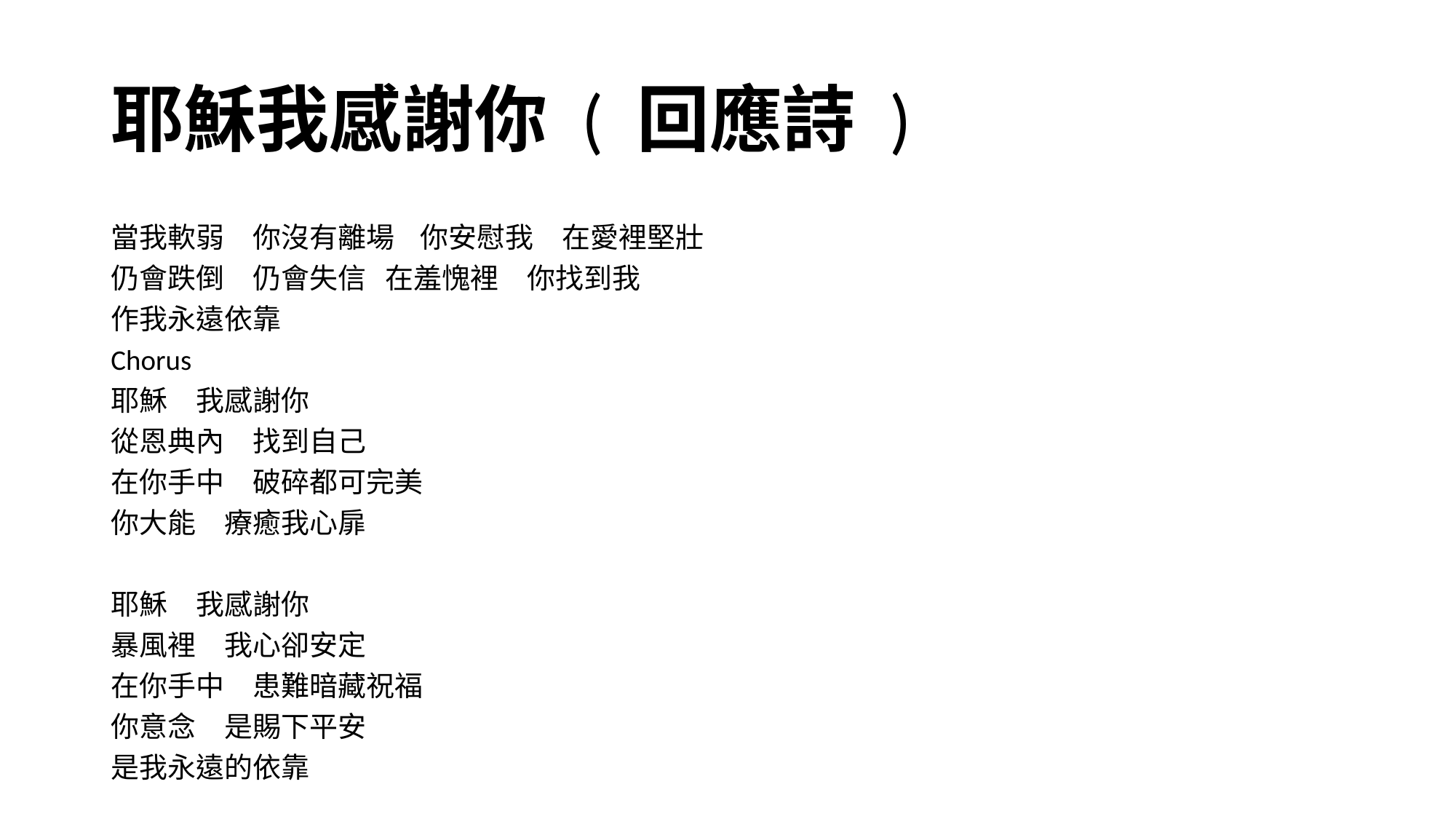

# 耶穌我感謝你 ( 回應詩 )
當我軟弱　你沒有離場    你安慰我　在愛裡堅壯
仍會跌倒　仍會失信   在羞愧裡　你找到我
作我永遠依靠
Chorus
耶穌　我感謝你
從恩典內　找到自己
在你手中　破碎都可完美
你大能　療癒我心扉

耶穌　我感謝你
暴風裡　我心卻安定
在你手中　患難暗藏祝福
你意念　是賜下平安
是我永遠的依靠